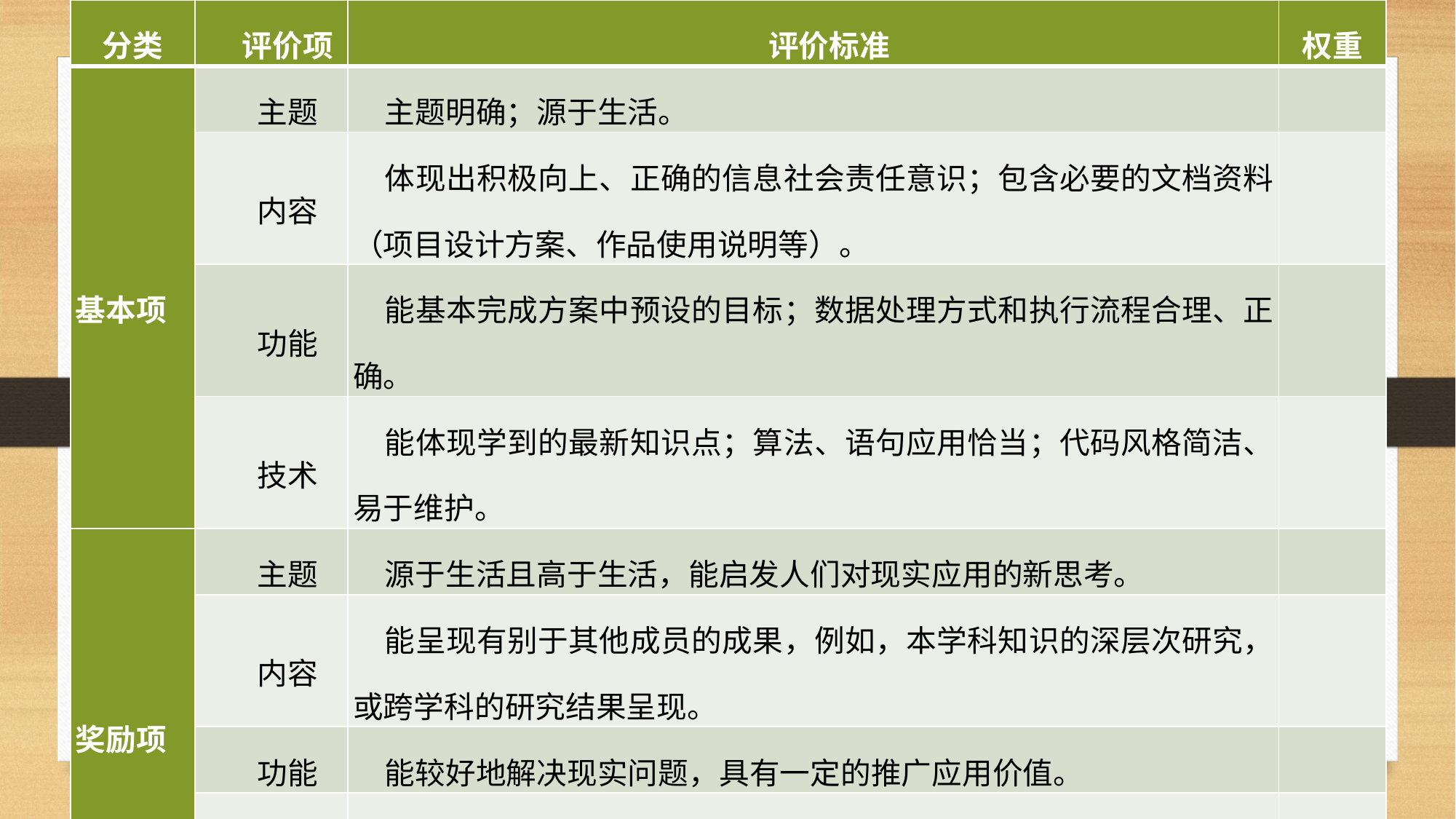

| 分类 | 评价项 | 评价标准 | 权重 |
| --- | --- | --- | --- |
| 基本项 | 主题 | 主题明确；源于生活。 |  |
|  | 内容 | 体现出积极向上、正确的信息社会责任意识；包含必要的文档资料（项目设计方案、作品使用说明等）。 |  |
|  | 功能 | 能基本完成方案中预设的目标；数据处理方式和执行流程合理、正确。 |  |
|  | 技术 | 能体现学到的最新知识点；算法、语句应用恰当；代码风格简洁、易于维护。 |  |
| 奖励项 | 主题 | 源于生活且高于生活，能启发人们对现实应用的新思考。 |  |
|  | 内容 | 能呈现有别于其他成员的成果，例如，本学科知识的深层次研究，或跨学科的研究结果呈现。 |  |
|  | 功能 | 能较好地解决现实问题，具有一定的推广应用价值。 |  |
|  | 技术 | 能通过自主学习，运用新知识、新技术实现项目创意，或运用较巧妙的算法解决问题。 |  |
# 评价建议